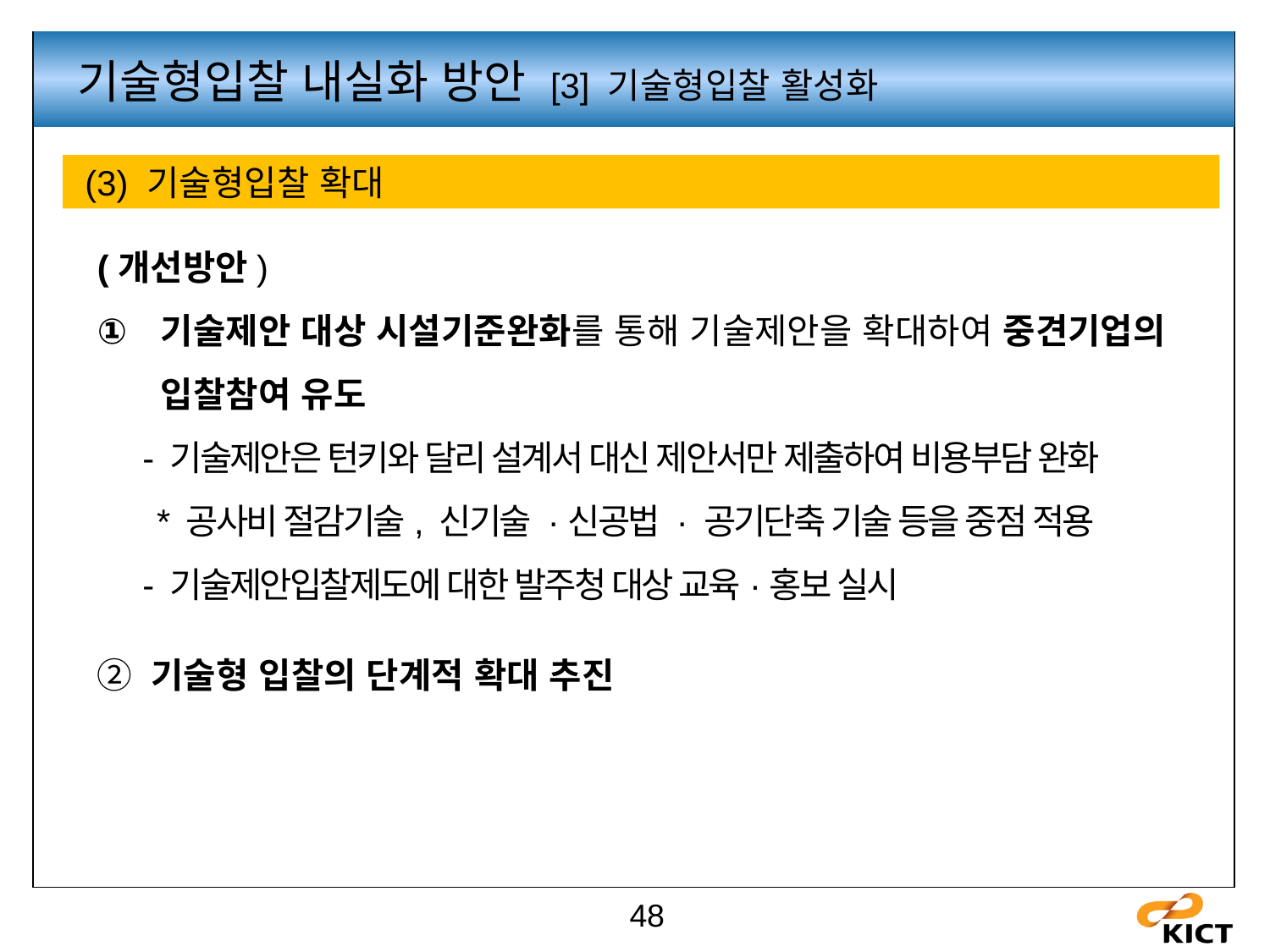

기술형입찰 내실화 방안 [3] 기술형입찰 활성화
 (3) 기술형입찰 확대
(개선방안)
기술제안 대상 시설기준완화를 통해 기술제안을 확대하여 중견기업의 입찰참여 유도
      - 기술제안은 턴키와 달리 설계서 대신 제안서만 제출하여 비용부담 완화
        * 공사비 절감기술, 신기술 ·신공법 · 공기단축 기술 등을 중점 적용
      - 기술제안입찰제도에 대한 발주청 대상 교육·홍보 실시
② 기술형 입찰의 단계적 확대 추진
48